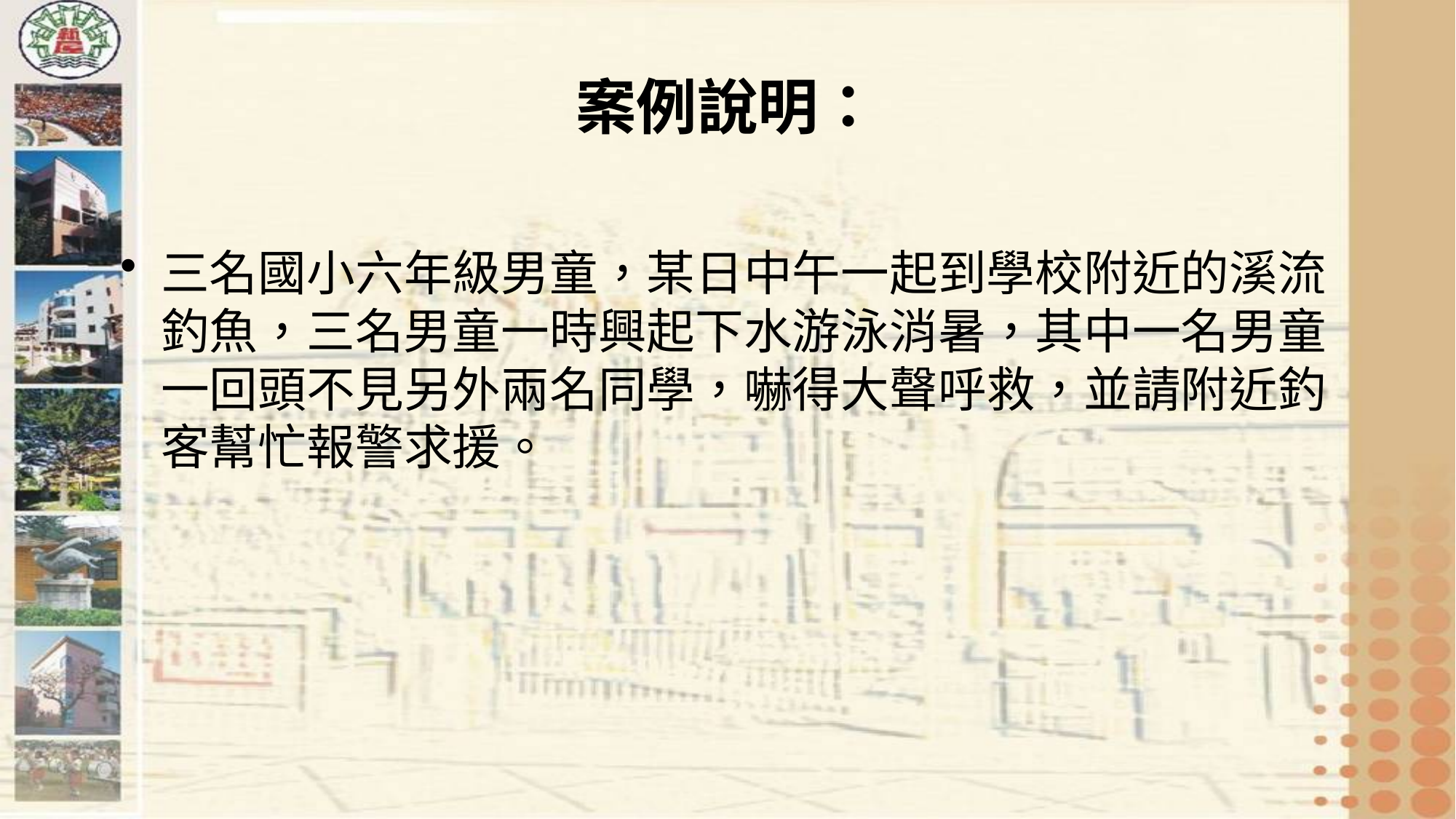

# 案例說明：
三名國小六年級男童，某日中午一起到學校附近的溪流釣魚，三名男童一時興起下水游泳消暑，其中一名男童一回頭不見另外兩名同學，嚇得大聲呼救，並請附近釣客幫忙報警求援。